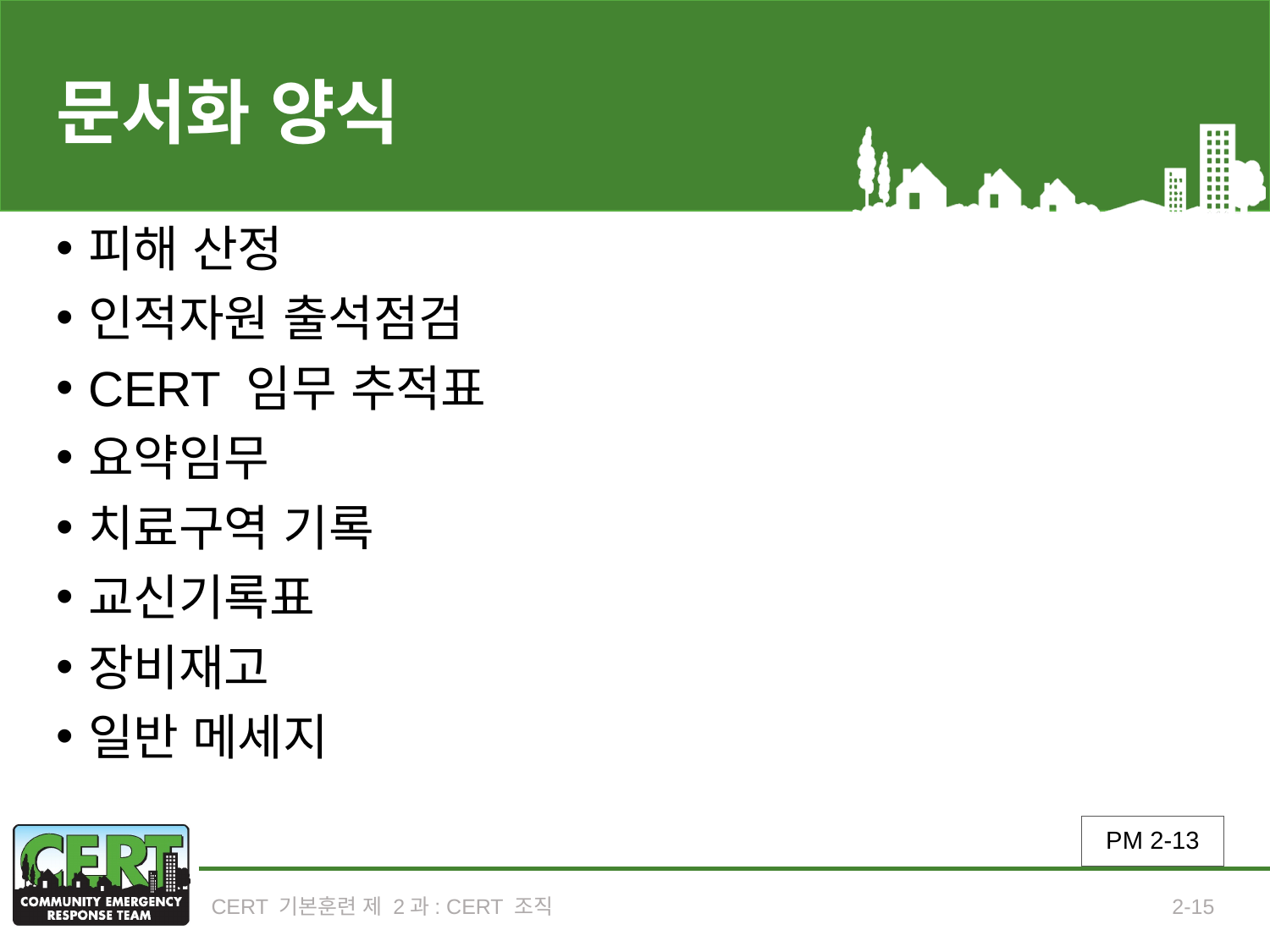

# 문서화 양식
피해 산정
인적자원 출석점검
CERT 임무 추적표
요약임무
치료구역 기록
교신기록표
장비재고
일반 메세지
PM 2-13
CERT 기본훈련 제 2과: CERT 조직
2-15